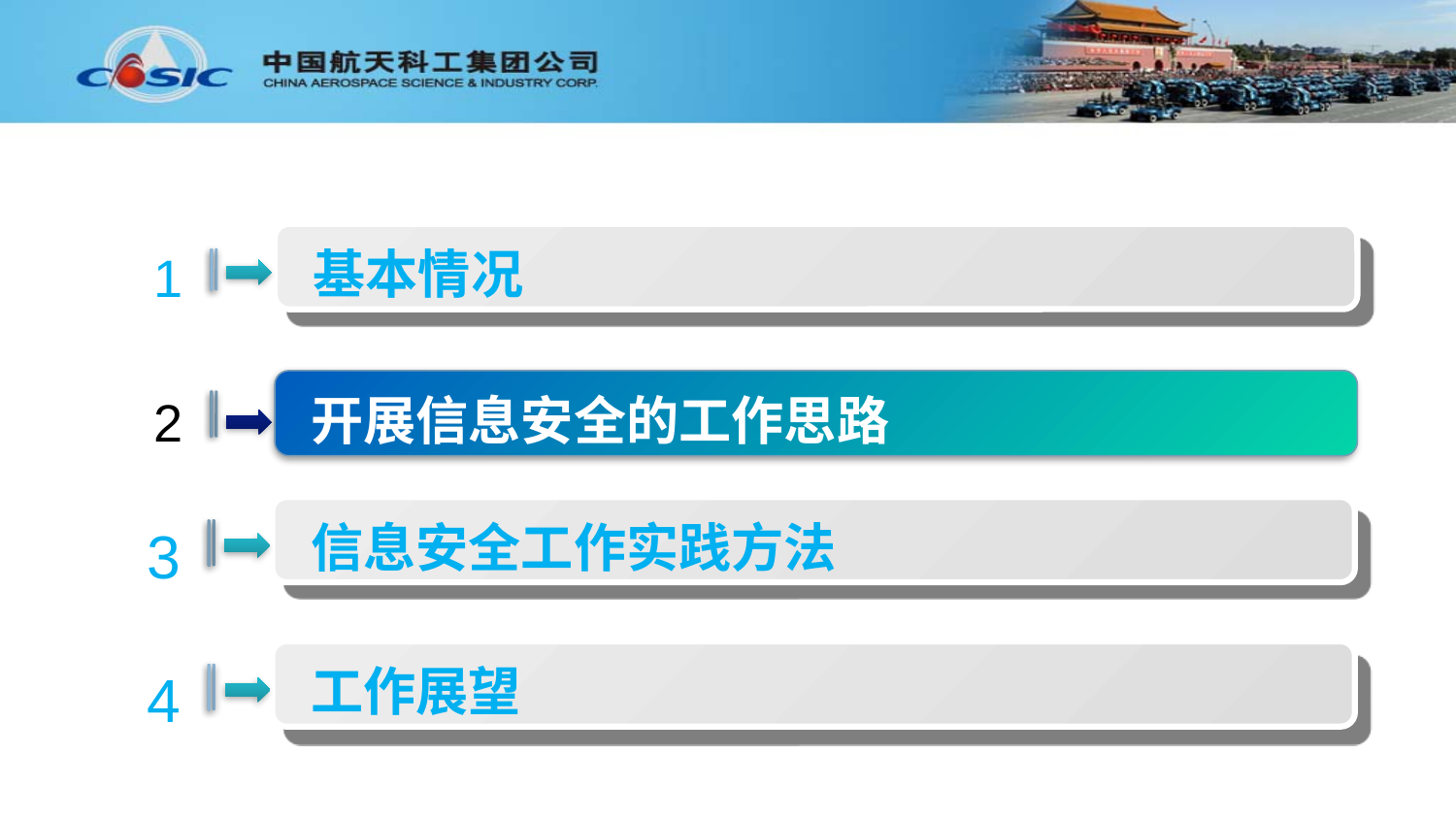

基本情况

1

开展信息安全的工作思路
2

信息安全工作实践方法
3

工作展望
4